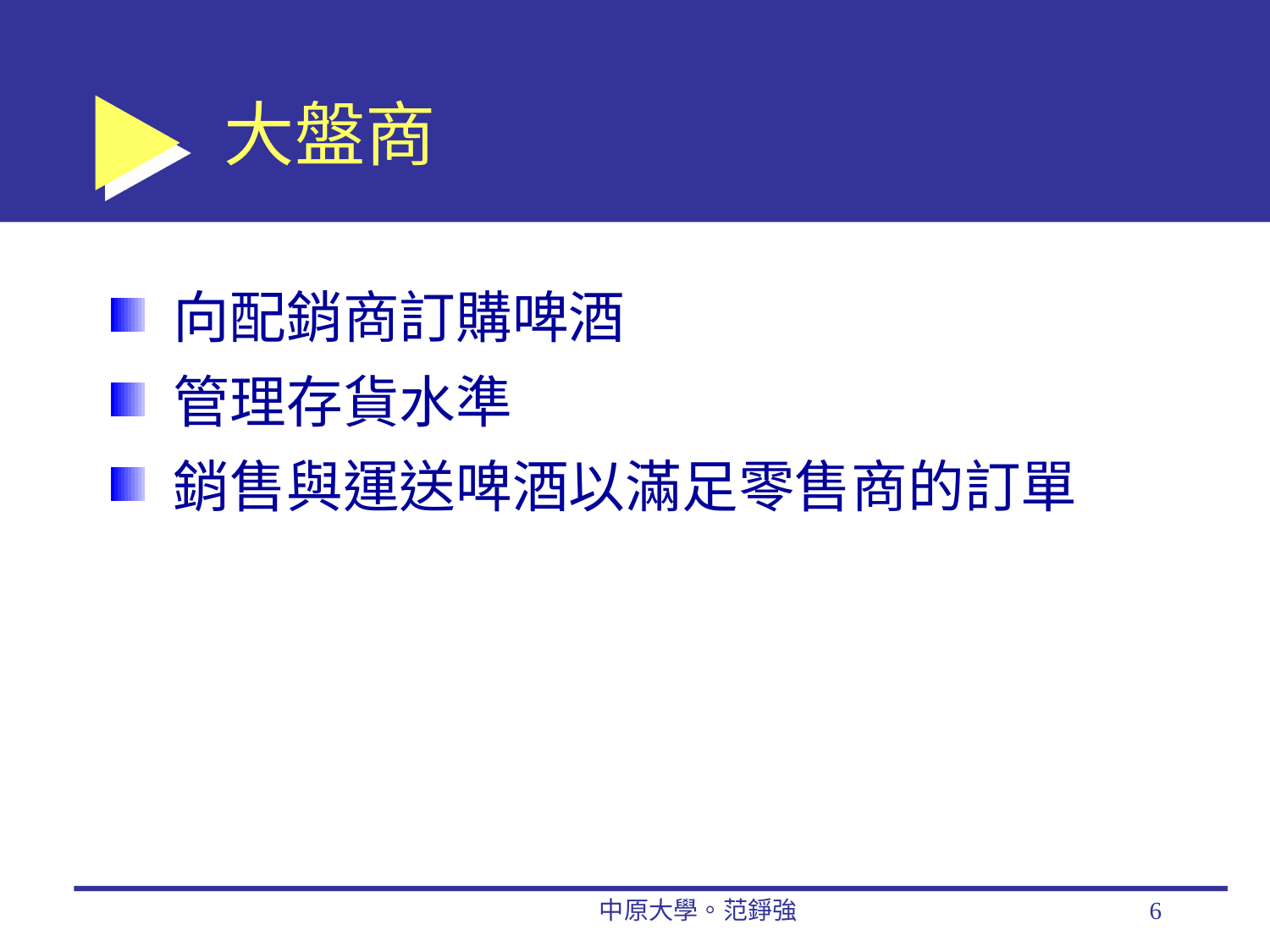

# 大盤商
向配銷商訂購啤酒
管理存貨水準
銷售與運送啤酒以滿足零售商的訂單
中原大學。范錚強
6